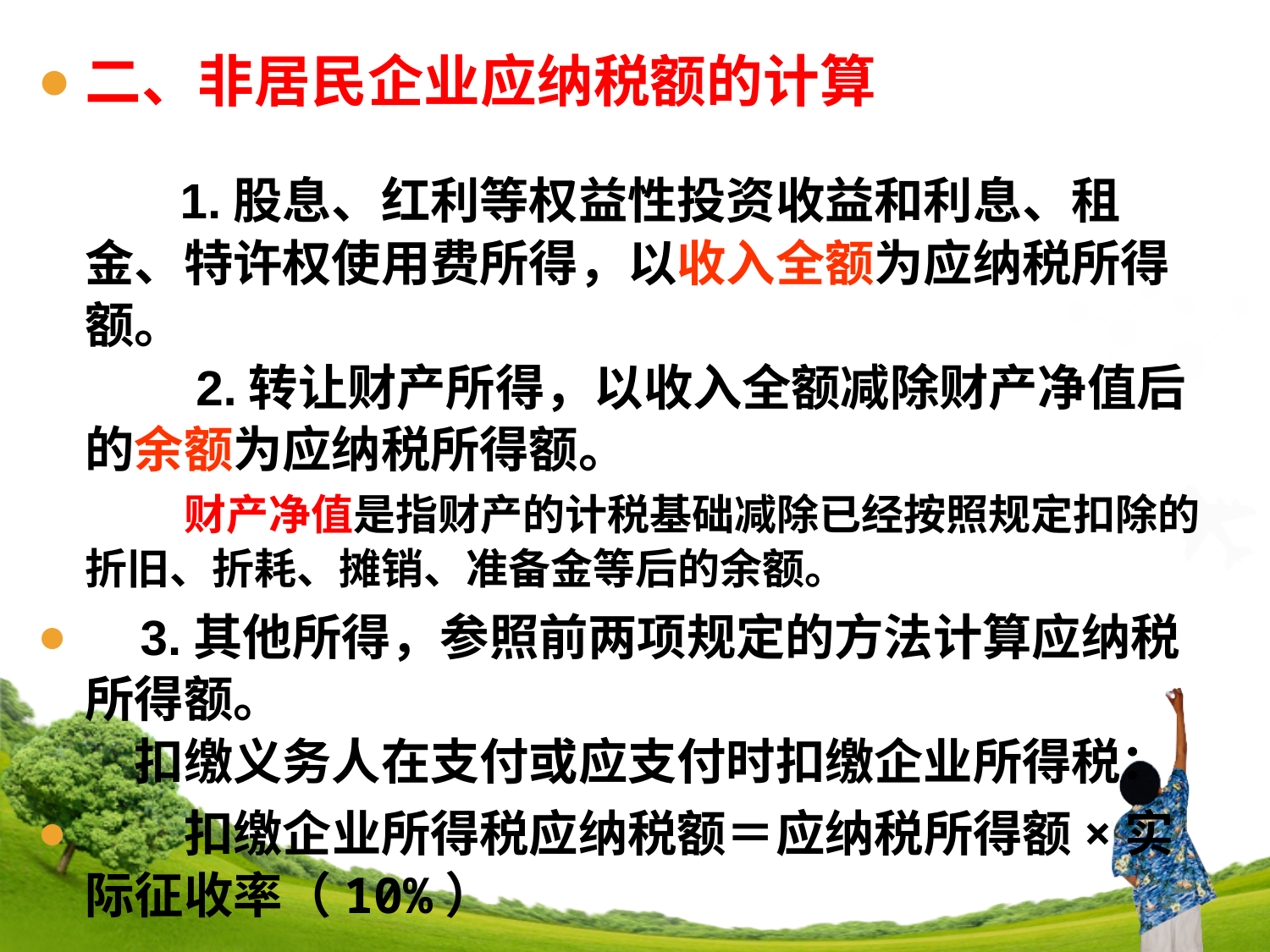

二、非居民企业应纳税额的计算
　　
　　1.股息、红利等权益性投资收益和利息、租金、特许权使用费所得，以收入全额为应纳税所得额。
　　2.转让财产所得，以收入全额减除财产净值后的余额为应纳税所得额。
　　财产净值是指财产的计税基础减除已经按照规定扣除的折旧、折耗、摊销、准备金等后的余额。
    3.其他所得，参照前两项规定的方法计算应纳税所得额。
　扣缴义务人在支付或应支付时扣缴企业所得税：
　　扣缴企业所得税应纳税额＝应纳税所得额×实际征收率（10%）